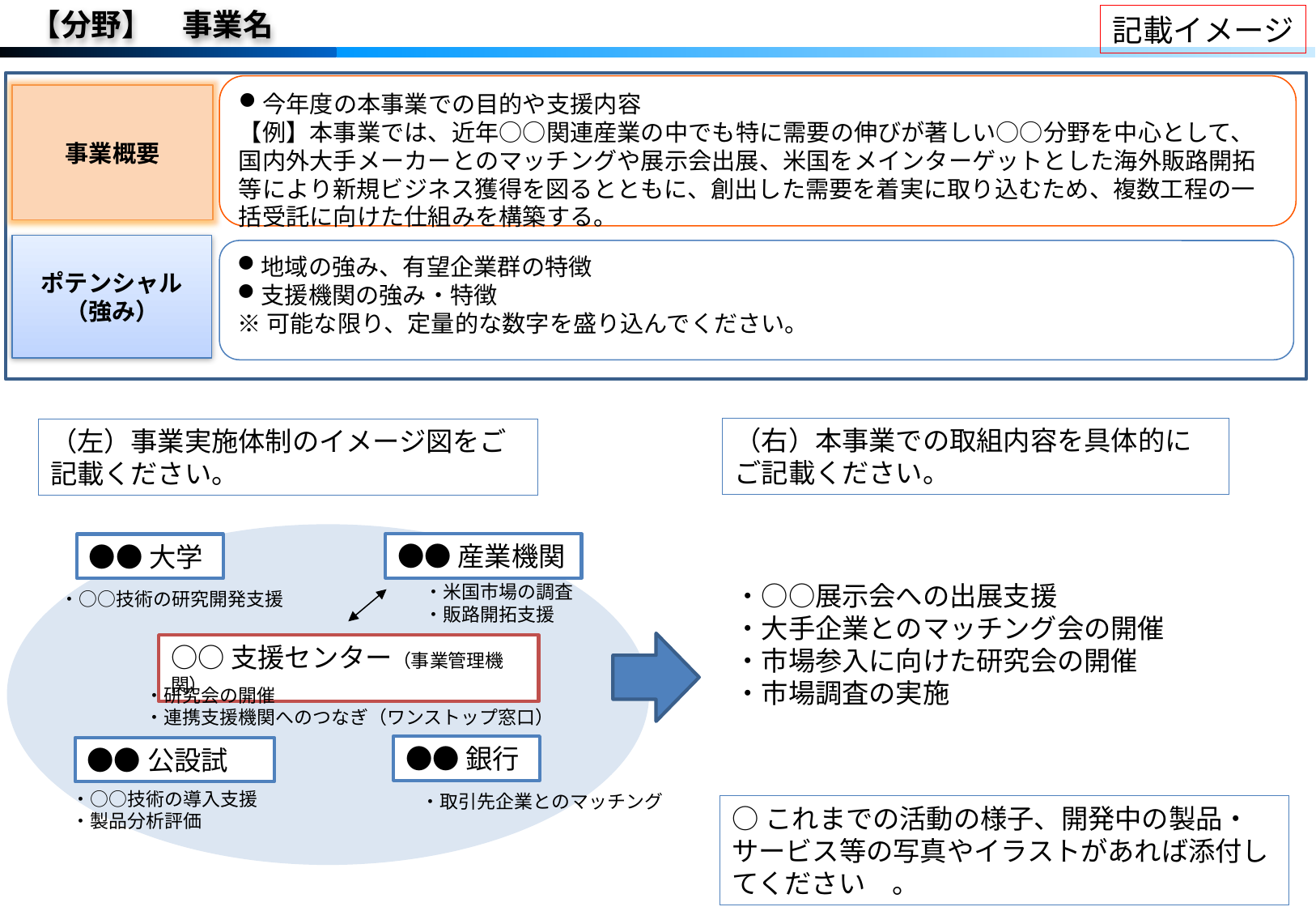

【分野】　事業名
記載イメージ

今年度の本事業での目的や支援内容
【例】本事業では、近年○○関連産業の中でも特に需要の伸びが著しい○○分野を中心として、国内外大手メーカーとのマッチングや展示会出展、米国をメインターゲットとした海外販路開拓等により新規ビジネス獲得を図るとともに、創出した需要を着実に取り込むため、複数工程の一括受託に向けた仕組みを構築する。

事業概要
ポテンシャル
（強み）
地域の強み、有望企業群の特徴
支援機関の強み・特徴
※可能な限り、定量的な数字を盛り込んでください。
（右）本事業での取組内容を具体的にご記載ください。
（左）事業実施体制のイメージ図をご記載ください。

●●産業機関
●●大学
・○○展示会への出展支援
・大手企業とのマッチング会の開催
・市場参入に向けた研究会の開催
・市場調査の実施
・米国市場の調査
・販路開拓支援
・○○技術の研究開発支援

○○支援センター（事業管理機関）
・研究会の開催
・連携支援機関へのつなぎ（ワンストップ窓口）
●●銀行
●●公設試
・○○技術の導入支援
・製品分析評価
・取引先企業とのマッチング
○これまでの活動の様子、開発中の製品・サービス等の写真やイラストがあれば添付してください　。